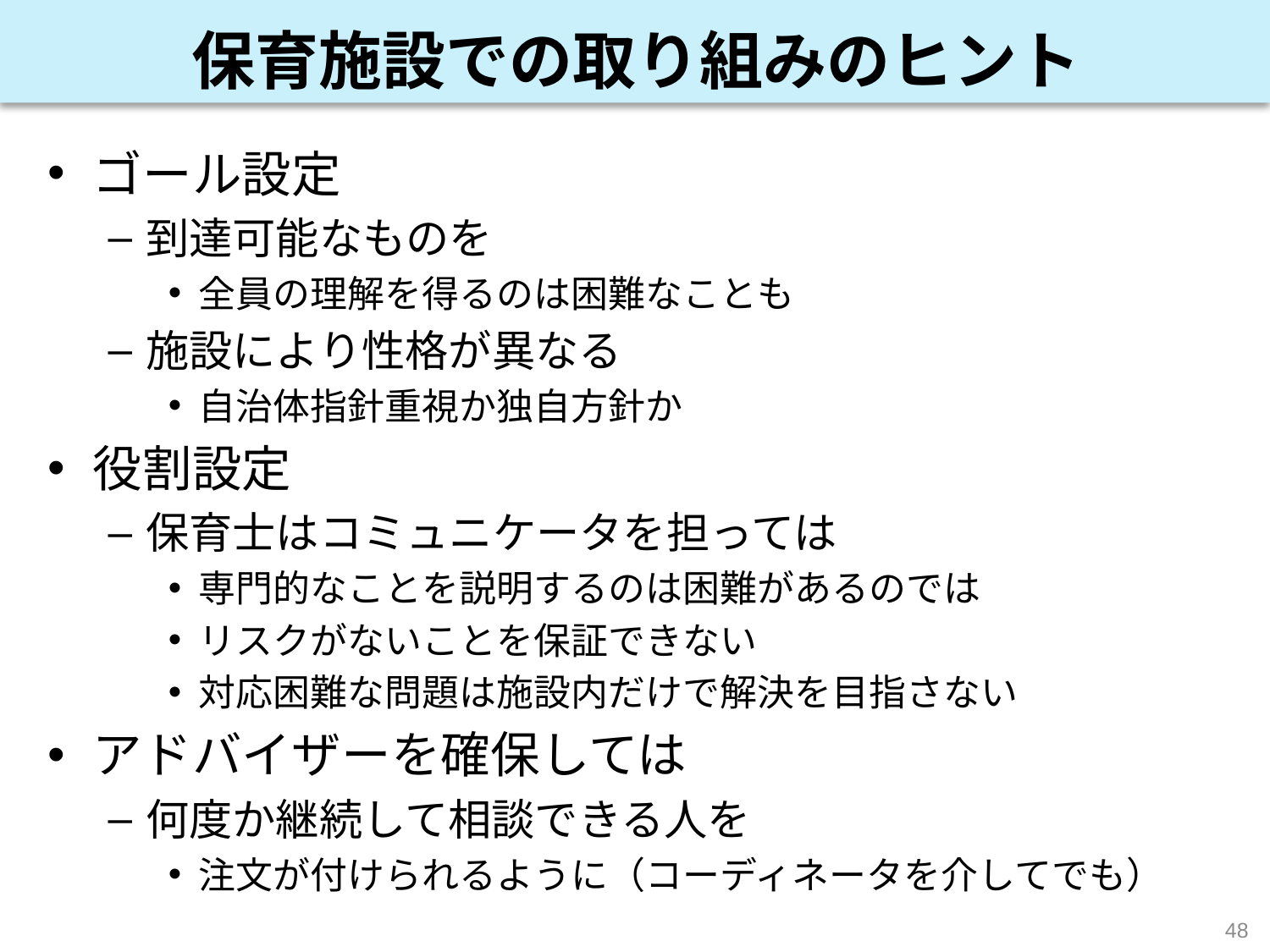

保育施設での取り組みのヒント
ゴール設定
到達可能なものを
全員の理解を得るのは困難なことも
施設により性格が異なる
自治体指針重視か独自方針か
役割設定
保育士はコミュニケータを担っては
専門的なことを説明するのは困難があるのでは
リスクがないことを保証できない
対応困難な問題は施設内だけで解決を目指さない
アドバイザーを確保しては
何度か継続して相談できる人を
注文が付けられるように（コーディネータを介してでも）
48